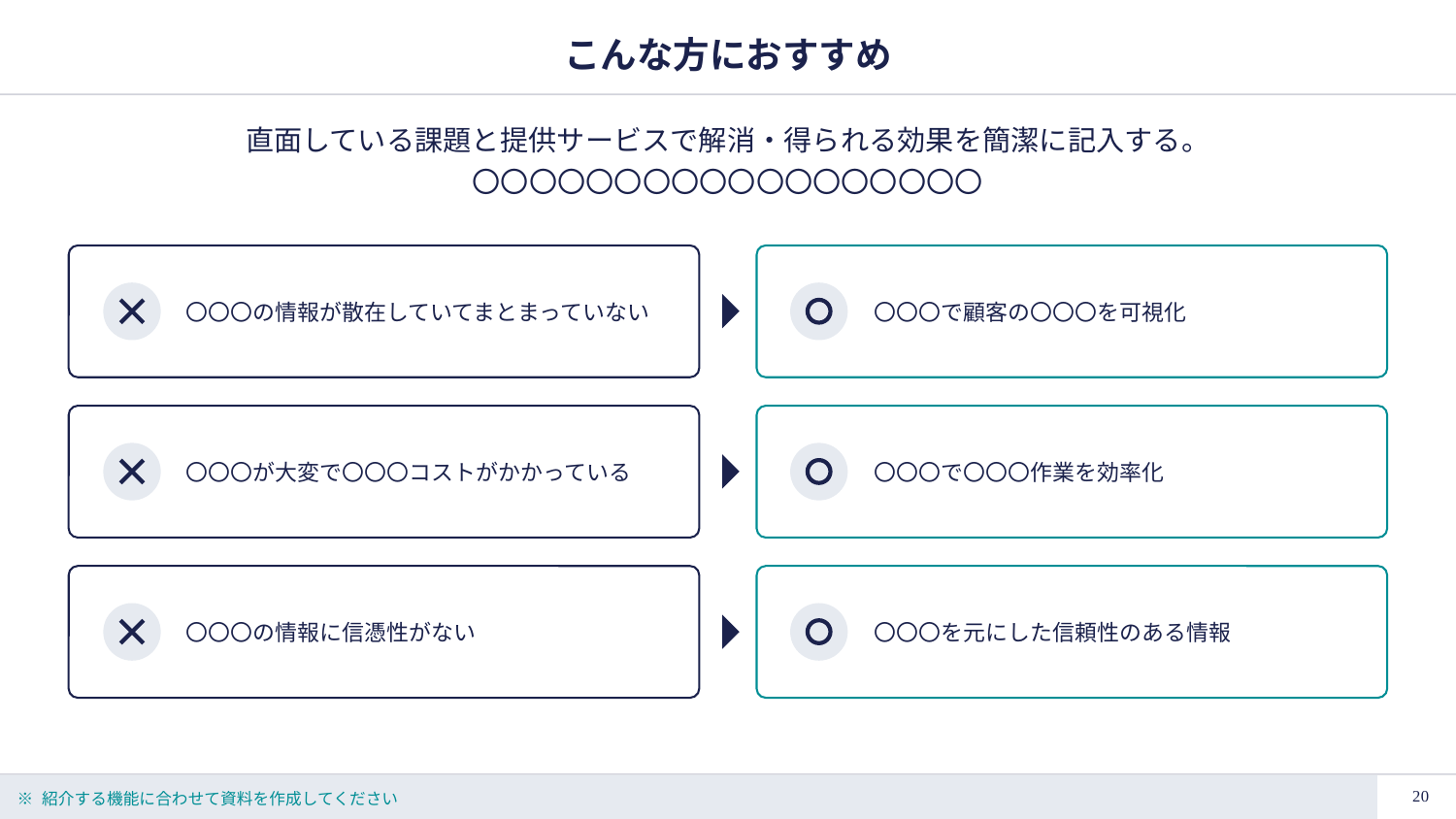

# こんな方におすすめ
直面している課題と提供サービスで解消・得られる効果を簡潔に記入する。
〇〇〇〇〇〇〇〇〇〇〇〇〇〇〇〇〇〇
〇〇〇の情報が散在していてまとまっていない
〇〇〇で顧客の〇〇〇を可視化

〇〇〇が大変で〇〇〇コストがかかっている
〇〇〇で〇〇〇作業を効率化

〇〇〇の情報に信憑性がない
〇〇〇を元にした信頼性のある情報

※ 紹介する機能に合わせて資料を作成してください
20